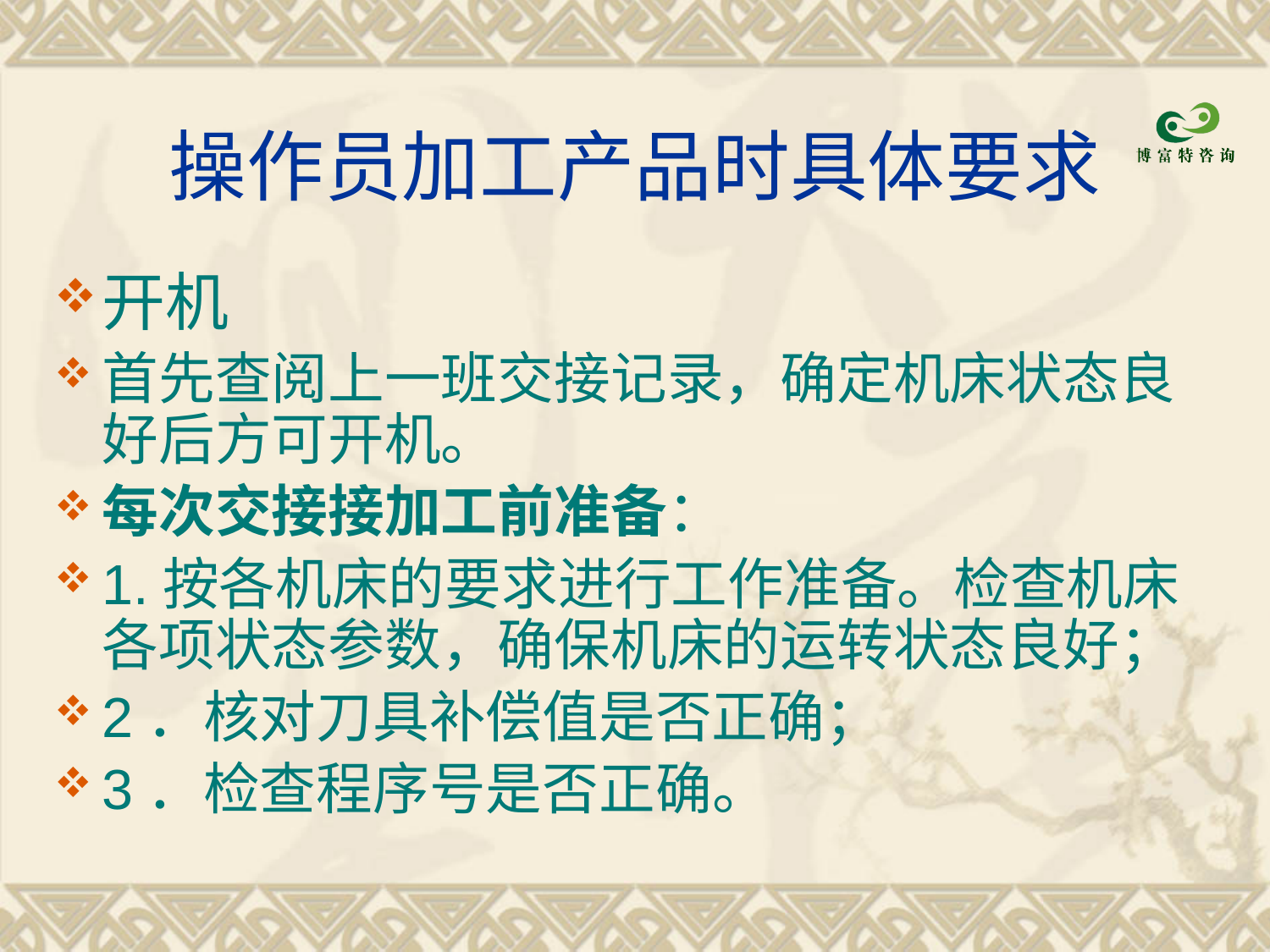

# 操作员加工产品时具体要求
开机
首先查阅上一班交接记录，确定机床状态良好后方可开机。
每次交接接加工前准备：
1.按各机床的要求进行工作准备。检查机床各项状态参数，确保机床的运转状态良好；
2．核对刀具补偿值是否正确；
3．检查程序号是否正确。